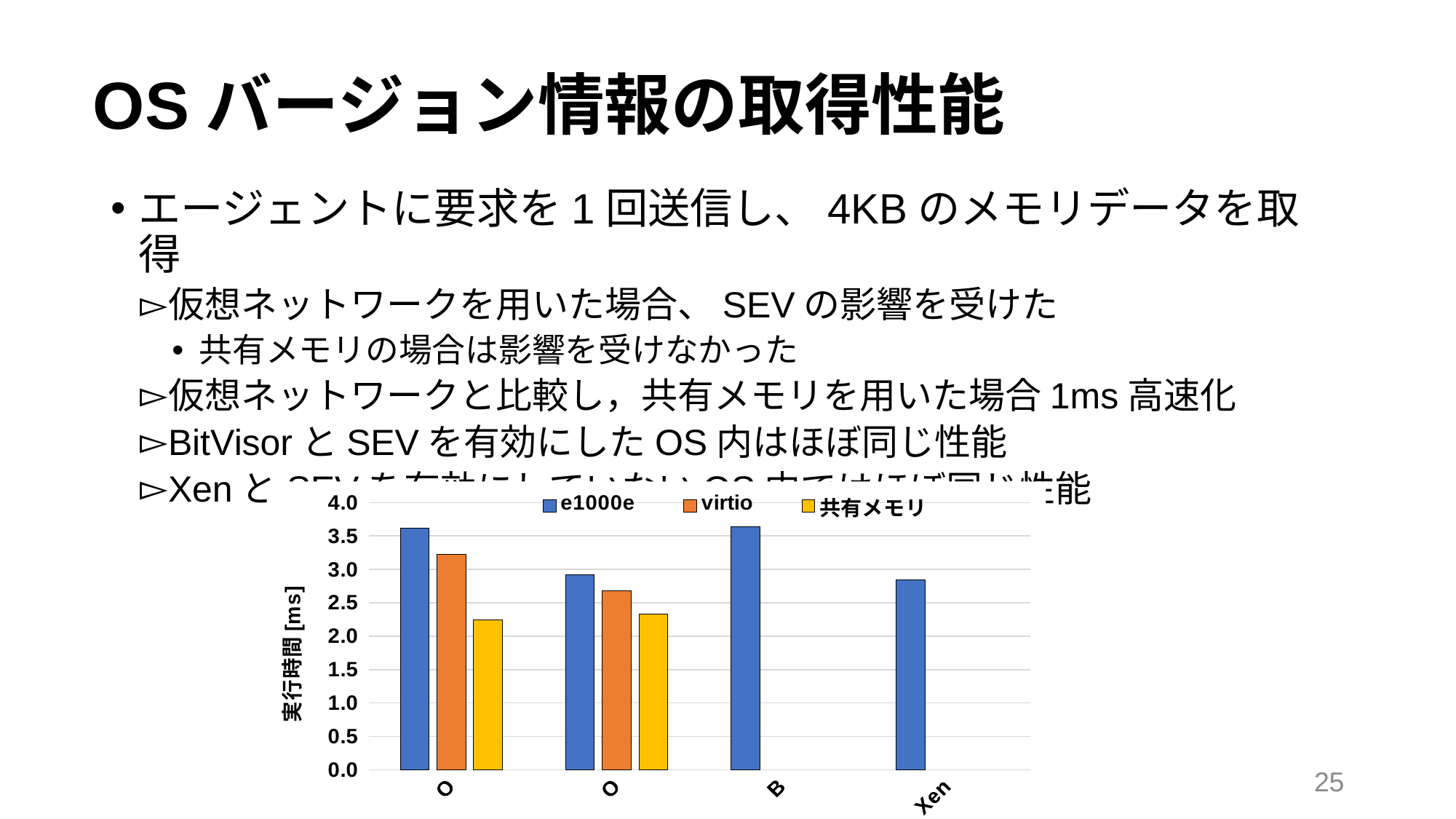

# OSバージョン情報の取得性能
エージェントに要求を1回送信し、4KBのメモリデータを取得
仮想ネットワークを用いた場合、SEVの影響を受けた
共有メモリの場合は影響を受けなかった
仮想ネットワークと比較し，共有メモリを用いた場合1ms高速化
BitVisorとSEVを有効にしたOS内はほぼ同じ性能
XenとSEVを有効にしていないOS内ではほぼ同じ性能

### Chart

| Category | e1000e | virtio | 共有メモリ |
|---|---|---|---|
| OS内(SEVあり) | 3.6210638000000004 | 3.2276325 | 2.246884 |
| OS内(SEVなし) | 2.9199897999999997 | 2.676946 | 2.3287199999999997 |
| BitVisor | 3.637556 | None | None |
| Xen | 2.84512 | None | None |
25